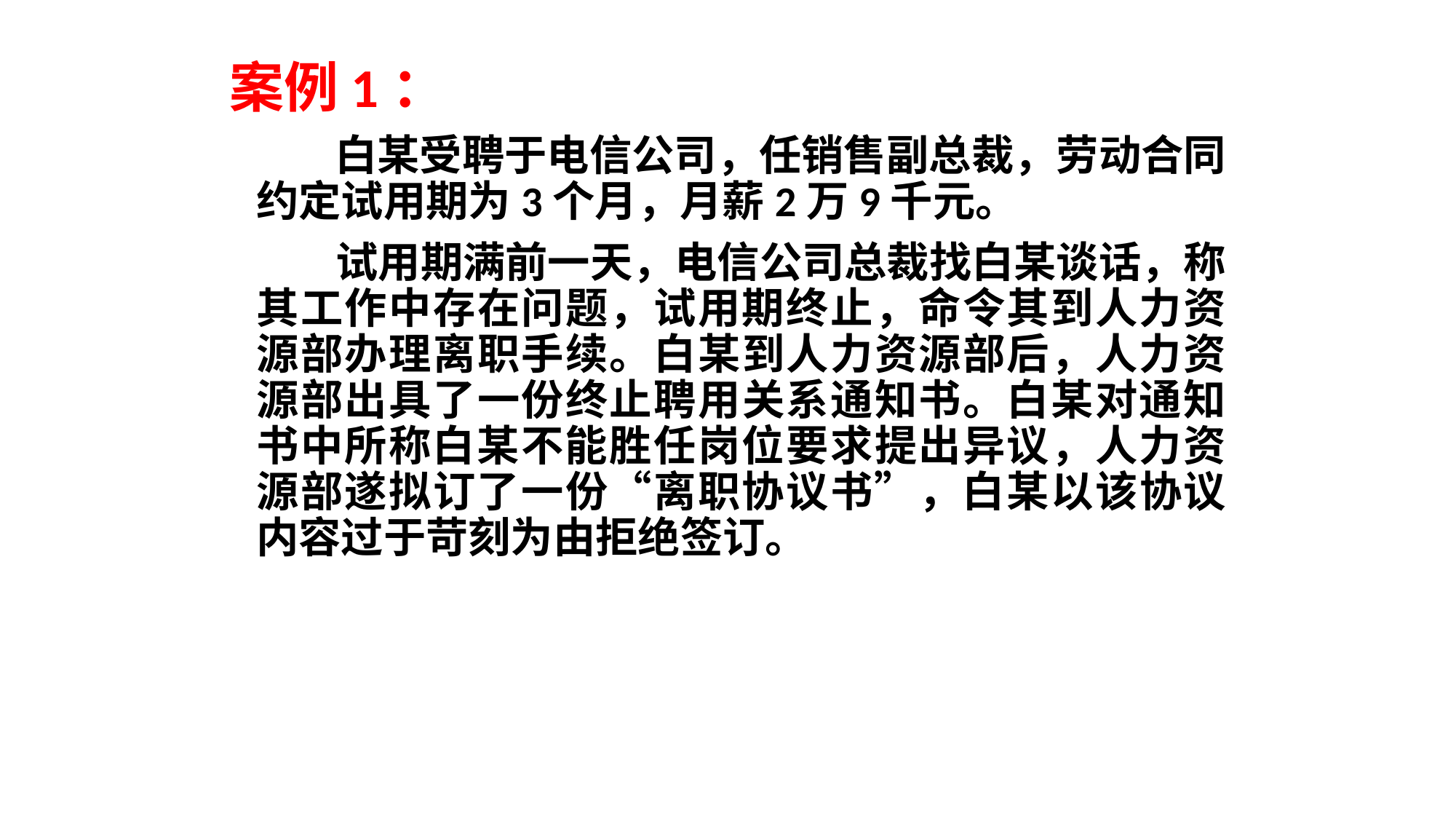

案例1：
          白某受聘于电信公司，任销售副总裁，劳动合同约定试用期为3个月，月薪2万9千元。
          试用期满前一天，电信公司总裁找白某谈话，称其工作中存在问题，试用期终止，命令其到人力资源部办理离职手续。白某到人力资源部后，人力资源部出具了一份终止聘用关系通知书。白某对通知书中所称白某不能胜任岗位要求提出异议，人力资源部遂拟订了一份“离职协议书”，白某以该协议内容过于苛刻为由拒绝签订。